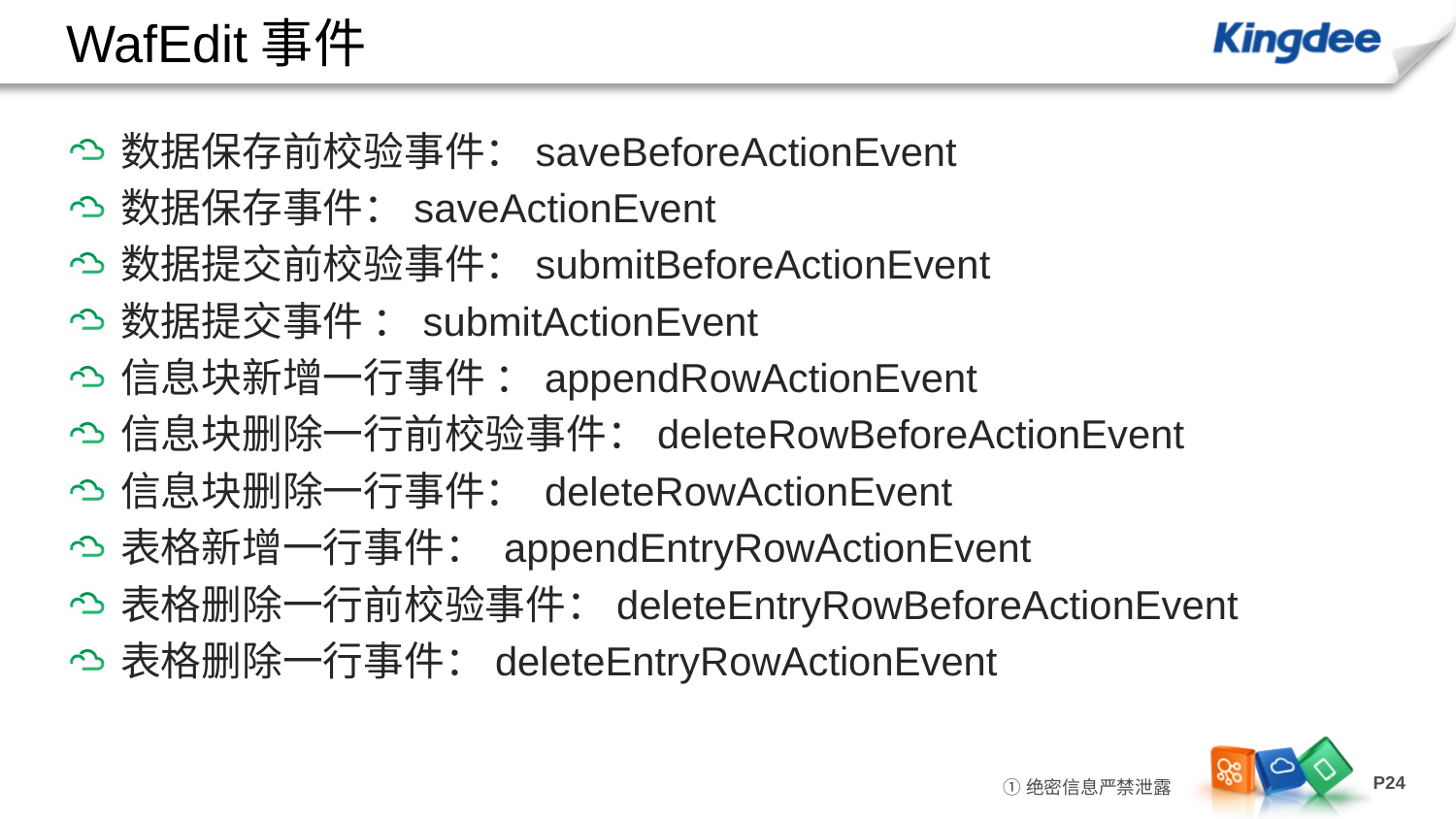

# WafEdit事件
数据保存前校验事件：saveBeforeActionEvent
数据保存事件：saveActionEvent
数据提交前校验事件：submitBeforeActionEvent
数据提交事件 ：submitActionEvent
信息块新增一行事件 ：appendRowActionEvent
信息块删除一行前校验事件：deleteRowBeforeActionEvent
信息块删除一行事件： deleteRowActionEvent
表格新增一行事件： appendEntryRowActionEvent
表格删除一行前校验事件：deleteEntryRowBeforeActionEvent
表格删除一行事件：deleteEntryRowActionEvent